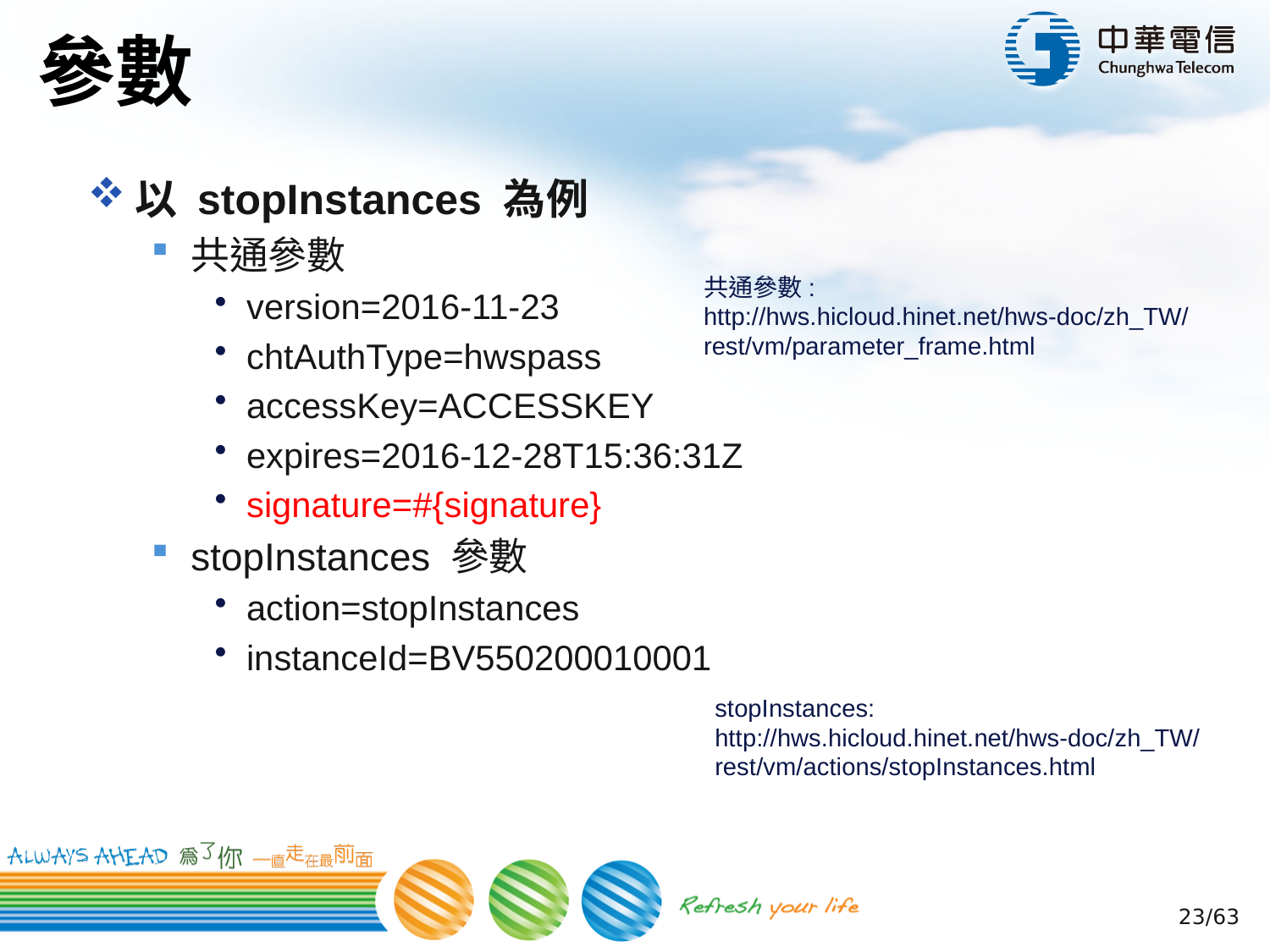

# 參數
以 stopInstances 為例
共通參數
version=2016-11-23
chtAuthType=hwspass
accessKey=ACCESSKEY
expires=2016-12-28T15:36:31Z
signature=#{signature}
stopInstances 參數
action=stopInstances
instanceId=BV550200010001

共通參數:
http://hws.hicloud.hinet.net/hws-doc/zh_TW/rest/vm/parameter_frame.html
stopInstances:
http://hws.hicloud.hinet.net/hws-doc/zh_TW/rest/vm/actions/stopInstances.html